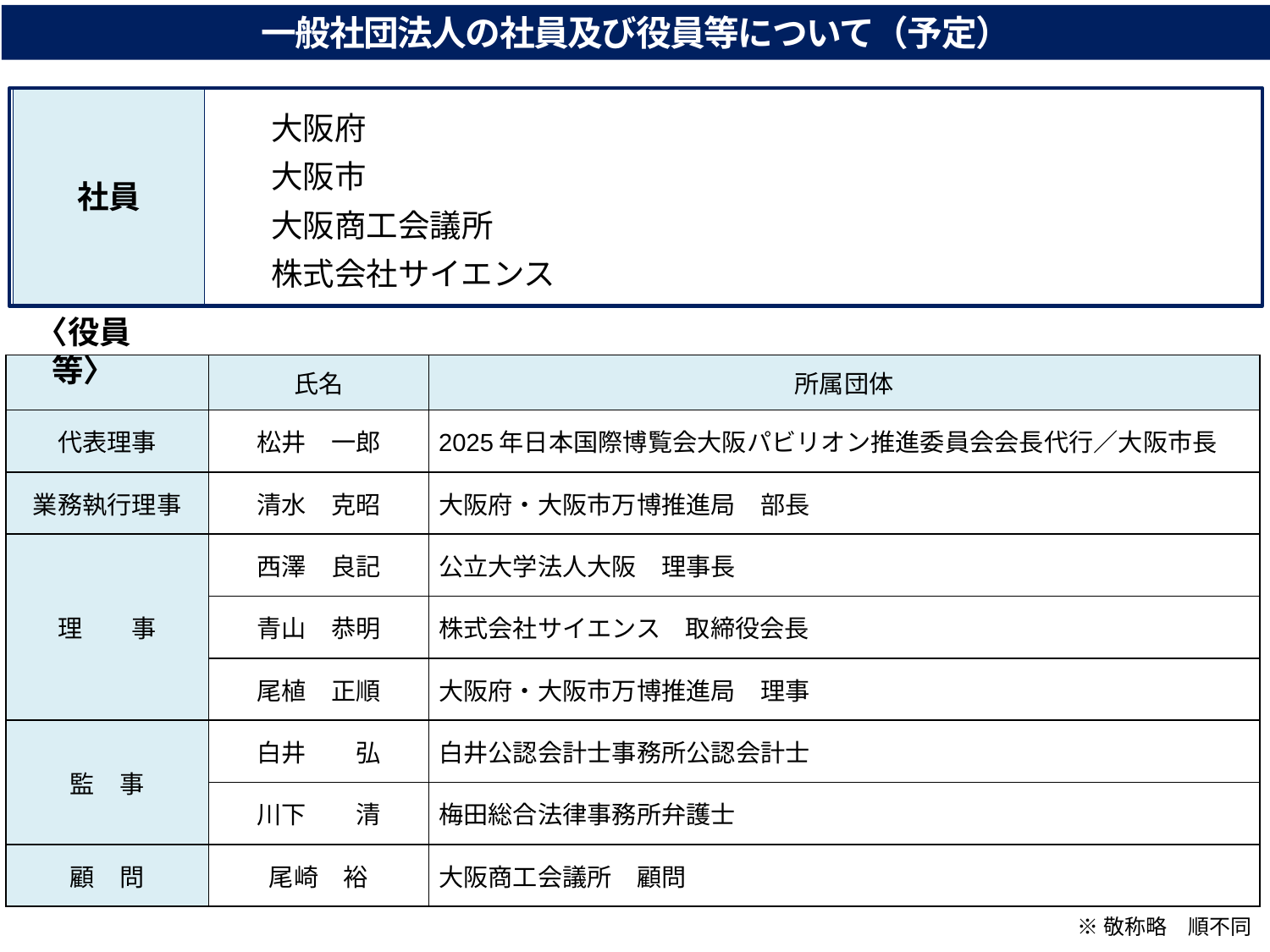

一般社団法人の社員及び役員等について（予定）
社員

大阪府
大阪市
大阪商工会議所
株式会社サイエンス
〈役員等〉
|  | 氏名 | 所属団体 |
| --- | --- | --- |
| 代表理事 | 松井　一郎 | 2025年日本国際博覧会大阪パビリオン推進委員会会長代行／大阪市長 |
| 業務執行理事 | 清水　克昭 | 大阪府・大阪市万博推進局　部長 |
| 理　　事 | 西澤　良記 | 公立大学法人大阪　理事長 |
|  | 青山　恭明 | 株式会社サイエンス　取締役会長 |
|  | 尾植　正順 | 大阪府・大阪市万博推進局　理事 |
| 監　事 | 白井　　弘 | 白井公認会計士事務所公認会計士 |
|  | 川下　　清 | 梅田総合法律事務所弁護士 |
| 顧　問 | 尾崎　裕 | 大阪商工会議所　顧問 |
※敬称略　順不同